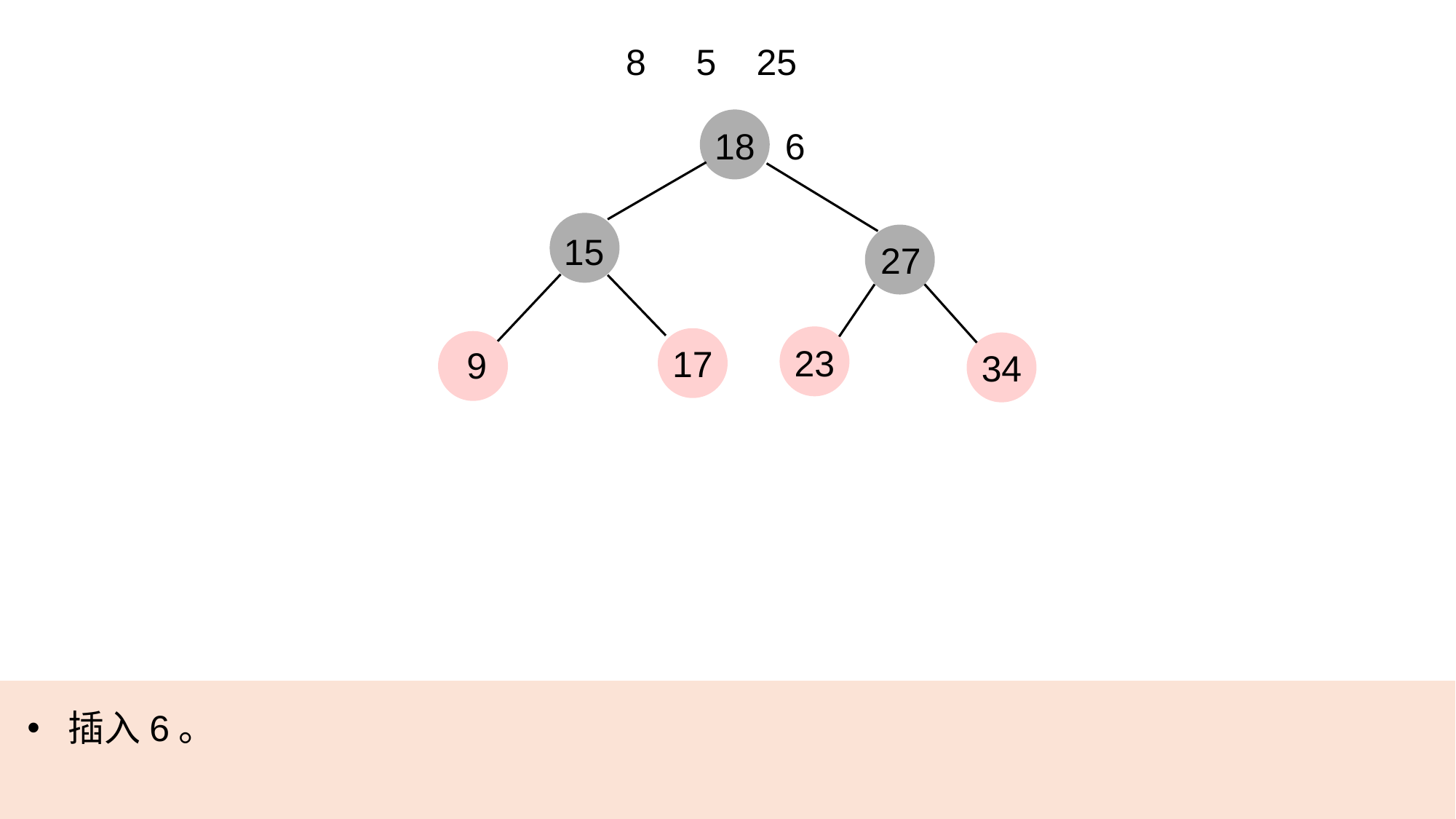

8
5
25

18
6

15

27

23
17
9
34

插入6。